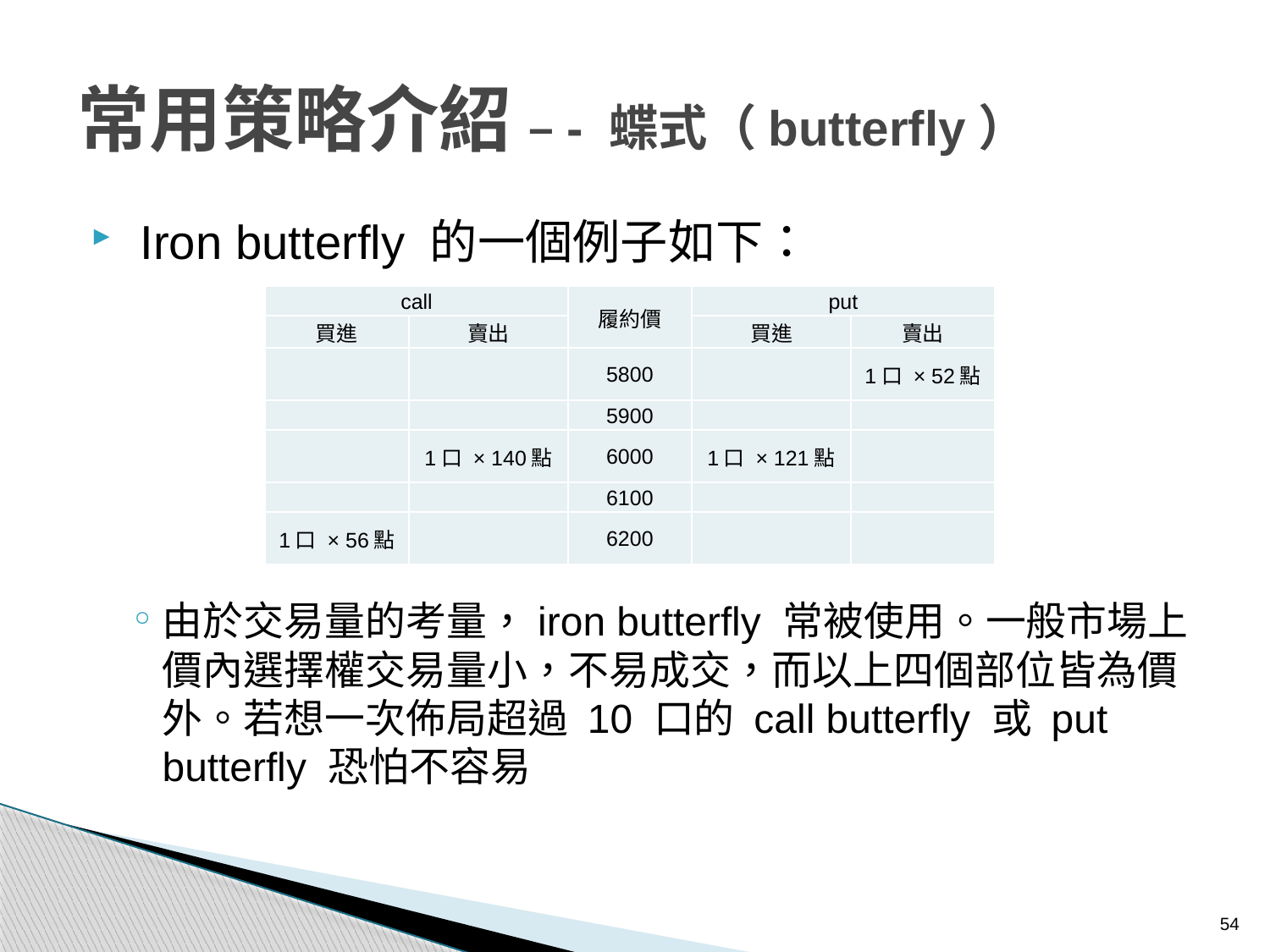

常用策略介紹 –- 蝶式（butterfly）
 Iron butterfly 的一個例子如下：

由於交易量的考量，iron butterfly 常被使用。一般市場上價內選擇權交易量小，不易成交，而以上四個部位皆為價外。若想一次佈局超過 10 口的 call butterfly 或 put butterfly 恐怕不容易
| call |  | 履約價 | put |  |
| --- | --- | --- | --- | --- |
| 買進 | 賣出 |  | 買進 | 賣出 |
|  |  | 5800 |  | 1口 × 52點 |
|  |  | 5900 |  |  |
|  | 1口 × 140點 | 6000 | 1口 × 121點 |  |
|  |  | 6100 |  |  |
| 1口 × 56點 |  | 6200 |  |  |
54